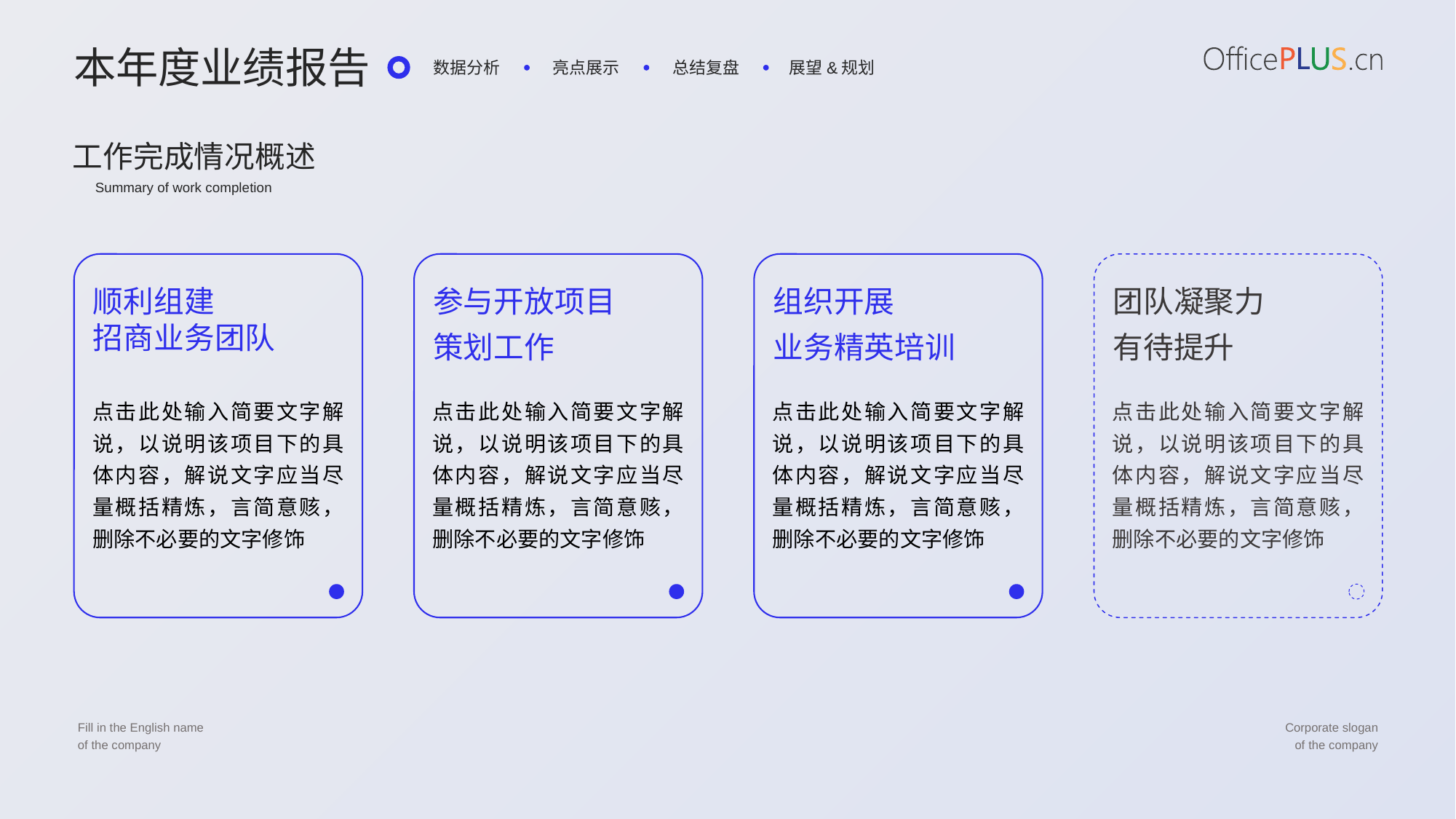

本年度业绩报告

数据分析
亮点展示
总结复盘
展望&规划

工作完成情况概述
Summary of work completion

顺利组建
招商业务团队
点击此处输入简要文字解说，以说明该项目下的具体内容，解说文字应当尽量概括精炼，言简意赅，删除不必要的文字修饰

参与开放项目
策划工作
点击此处输入简要文字解说，以说明该项目下的具体内容，解说文字应当尽量概括精炼，言简意赅，删除不必要的文字修饰

组织开展
业务精英培训
点击此处输入简要文字解说，以说明该项目下的具体内容，解说文字应当尽量概括精炼，言简意赅，删除不必要的文字修饰

团队凝聚力
有待提升
点击此处输入简要文字解说，以说明该项目下的具体内容，解说文字应当尽量概括精炼，言简意赅，删除不必要的文字修饰

Fill in the English name
of the company
Corporate slogan
of the company